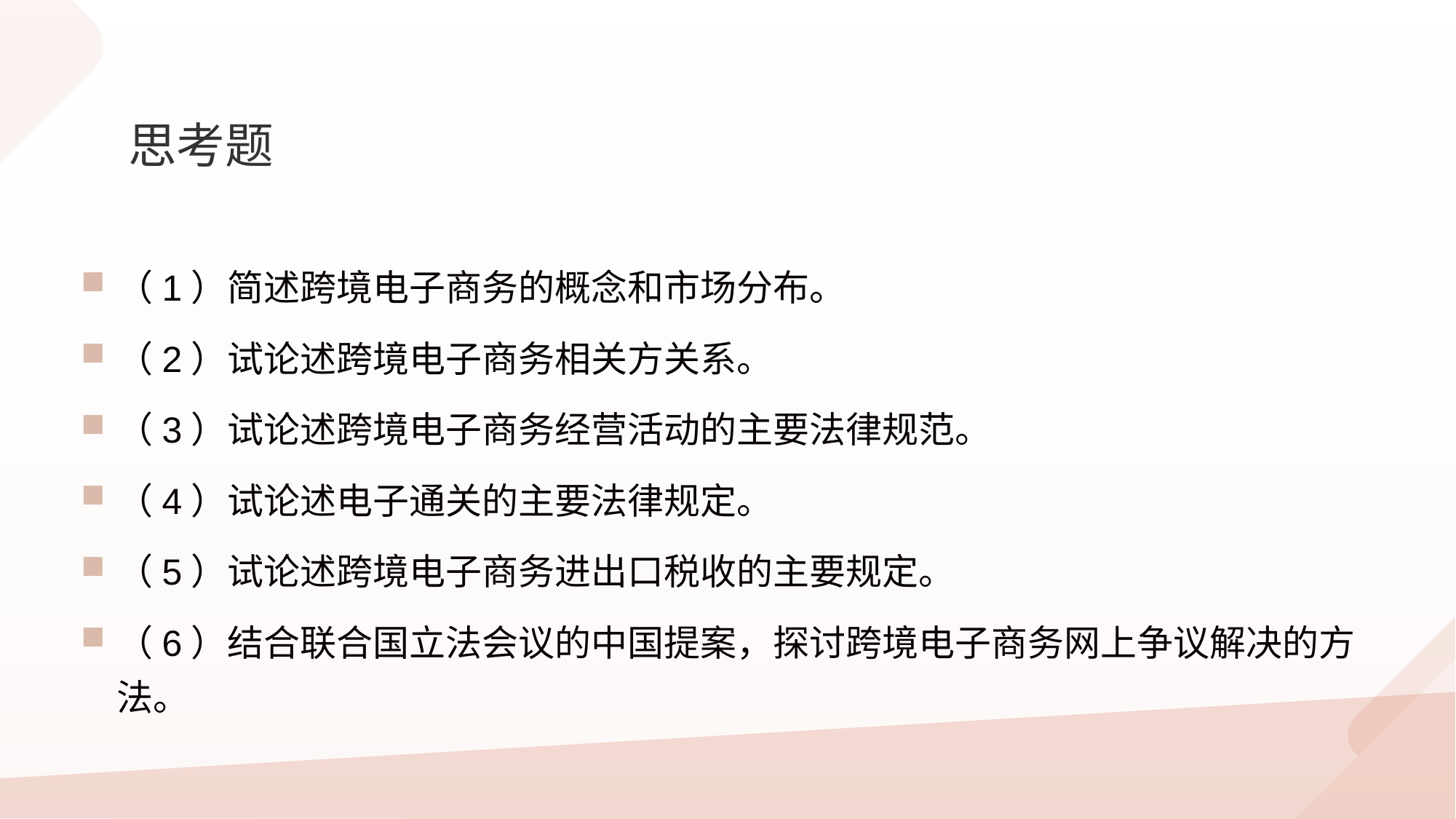

思考题
（1）简述跨境电子商务的概念和市场分布。
（2）试论述跨境电子商务相关方关系。
（3）试论述跨境电子商务经营活动的主要法律规范。
（4）试论述电子通关的主要法律规定。
（5）试论述跨境电子商务进出口税收的主要规定。
（6）结合联合国立法会议的中国提案，探讨跨境电子商务网上争议解决的方法。